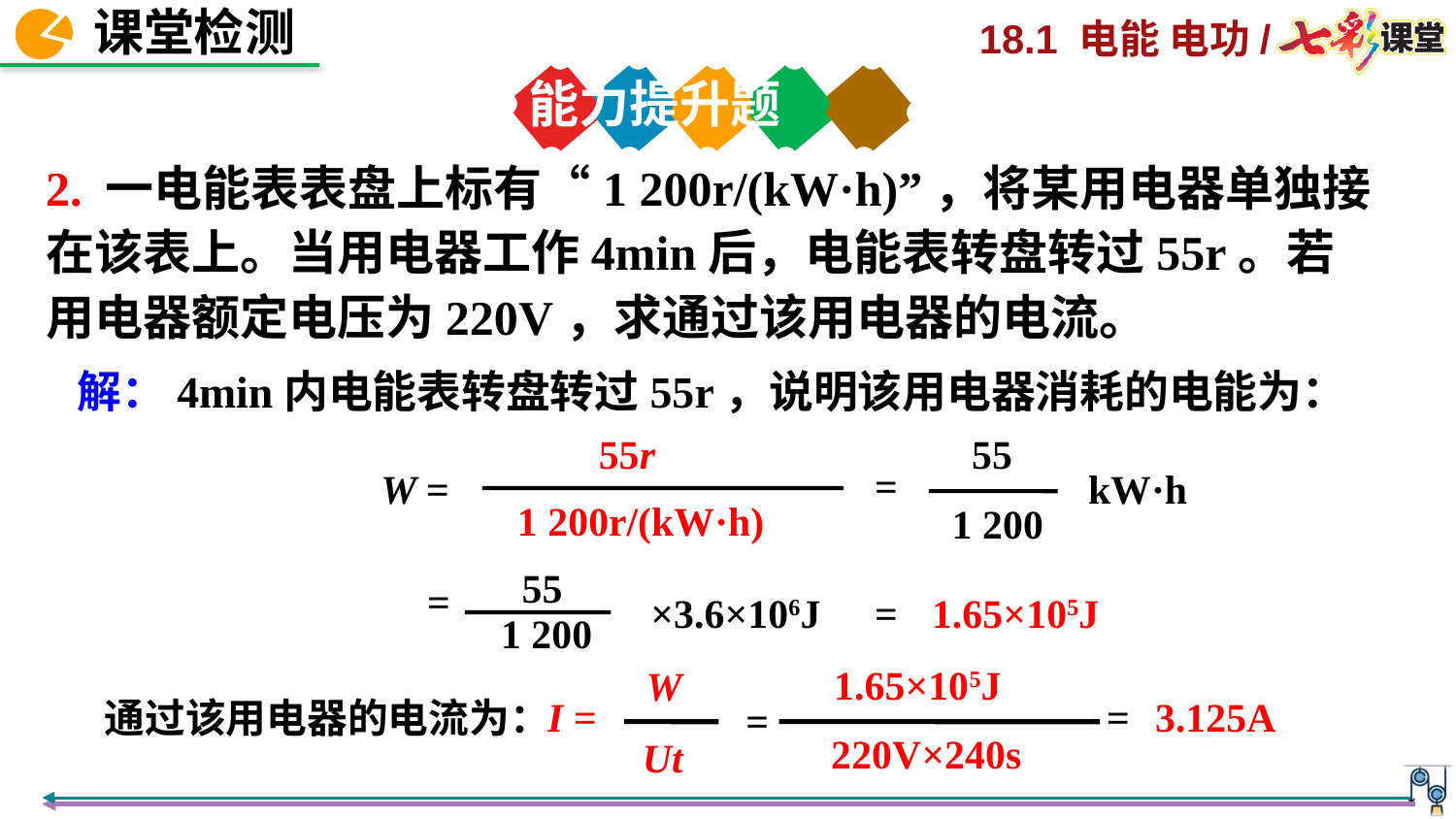

能力提升题

2. 一电能表表盘上标有“1 200r/(kW·h)”，将某用电器单独接在该表上。当用电器工作4min后，电能表转盘转过55r。若用电器额定电压为220V，求通过该用电器的电流。
解：4min内电能表转盘转过55r，说明该用电器消耗的电能为：
55r
55
=
W =
kW·h
1 200r/(kW·h)

1 200
55
=
=
1.65×105J
×3.6×106J
1 200

1.65×105J
W
通过该用电器的电流为：
=
3.125A
=
I =

220V×240s
Ut